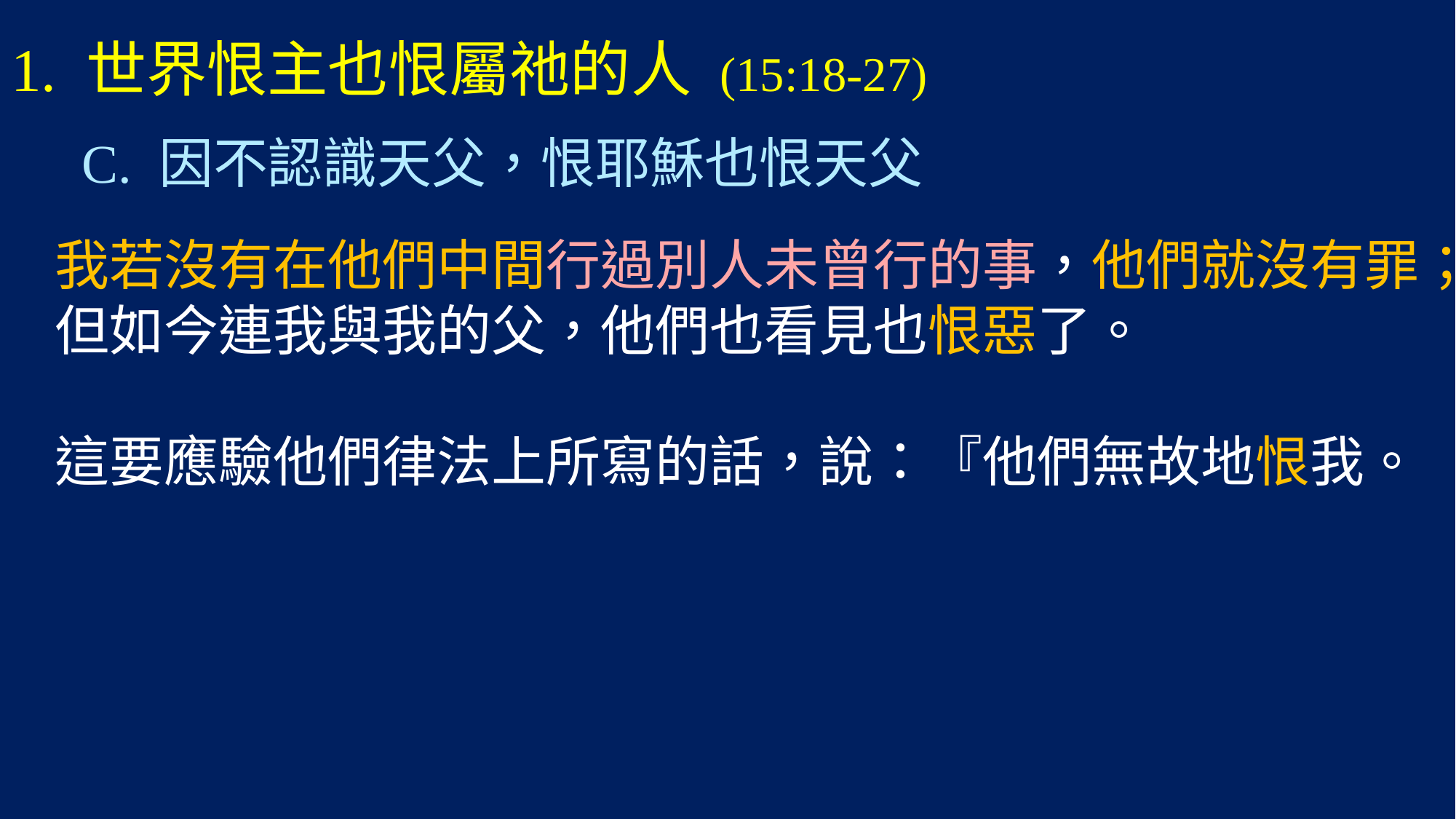

# 1. 世界恨主也恨屬祂的人 (15:18-27)
  C. 因不認識天父，恨耶穌也恨天父

我若沒有在他們中間行過別人未曾行的事，他們就沒有罪；但如今連我與我的父，他們也看見也恨惡了。

這要應驗他們律法上所寫的話，說：『他們無故地恨我。